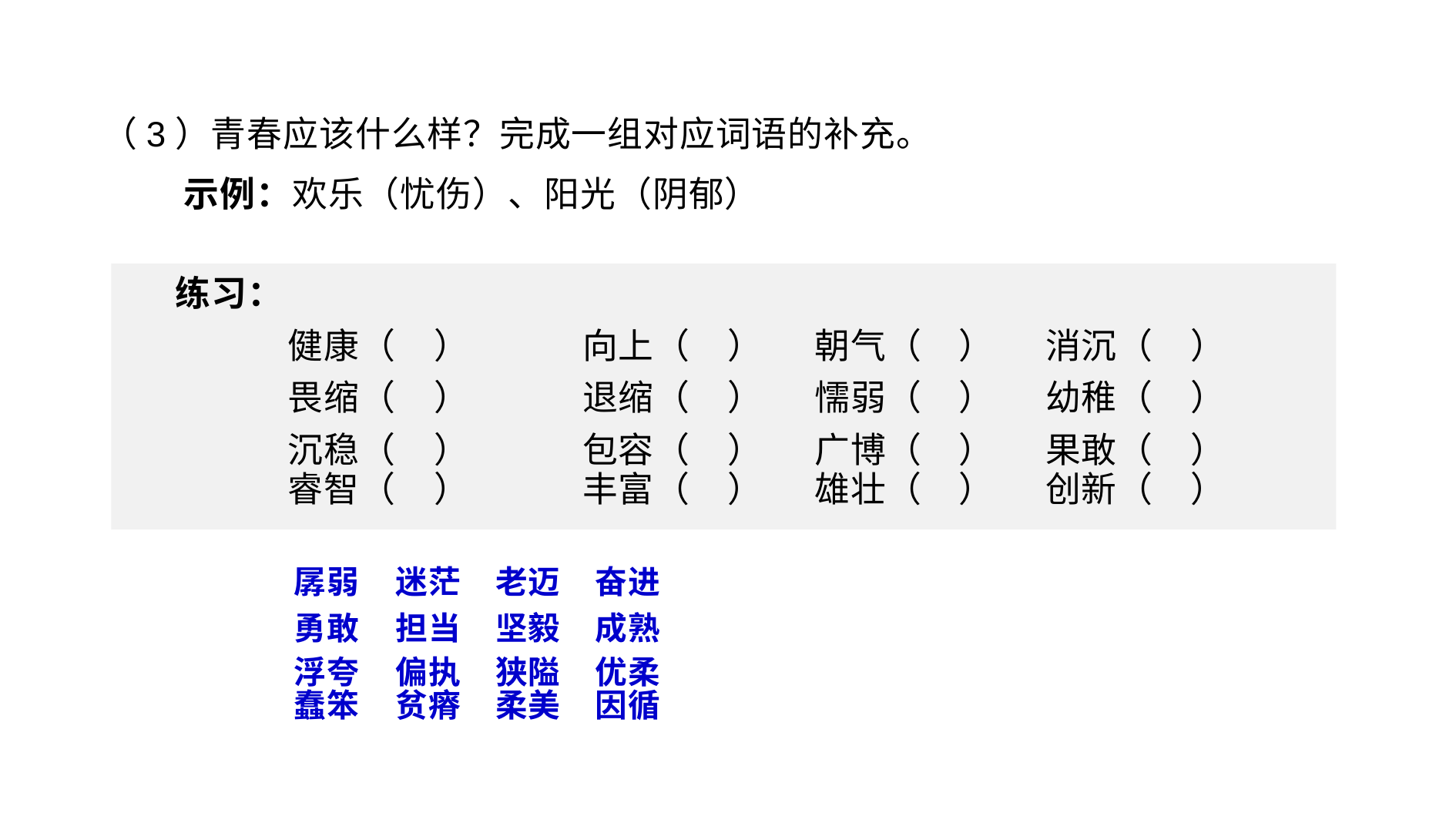

# （3）青春应该什么样？完成一组对应词语的补充。 示例：欢乐（忧伤）、阳光（阴郁）

| 练习： |  |  |  |  |  |  |  |  |
| --- | --- | --- | --- | --- | --- | --- | --- | --- |
| 健康（ | ） | 向上（ |  | ） | 朝气（ | ） | 消沉（ | ） |
| 畏缩（ | ） | 退缩（ |  | ） | 懦弱（ | ） | 幼稚（ | ） |
| 沉稳（ | ） | 包容（ |  | ） | 广博（ | ） | 果敢（ | ） |
| 睿智（ | ） | 丰富（ |  | ） | 雄壮（ | ） | 创新（ | ） |
| 孱弱 | 迷茫 | 老迈 | 奋进 |  |  |  |  |  |
| 勇敢 | 担当 | 坚毅 | 成熟 |  |  |  |  |  |
| 浮夸 | 偏执 | 狭隘 | 优柔 |  |  |  |  |  |
| 蠢笨 | 贫瘠 | 柔美 | 因循 |  |  |  |  |  |